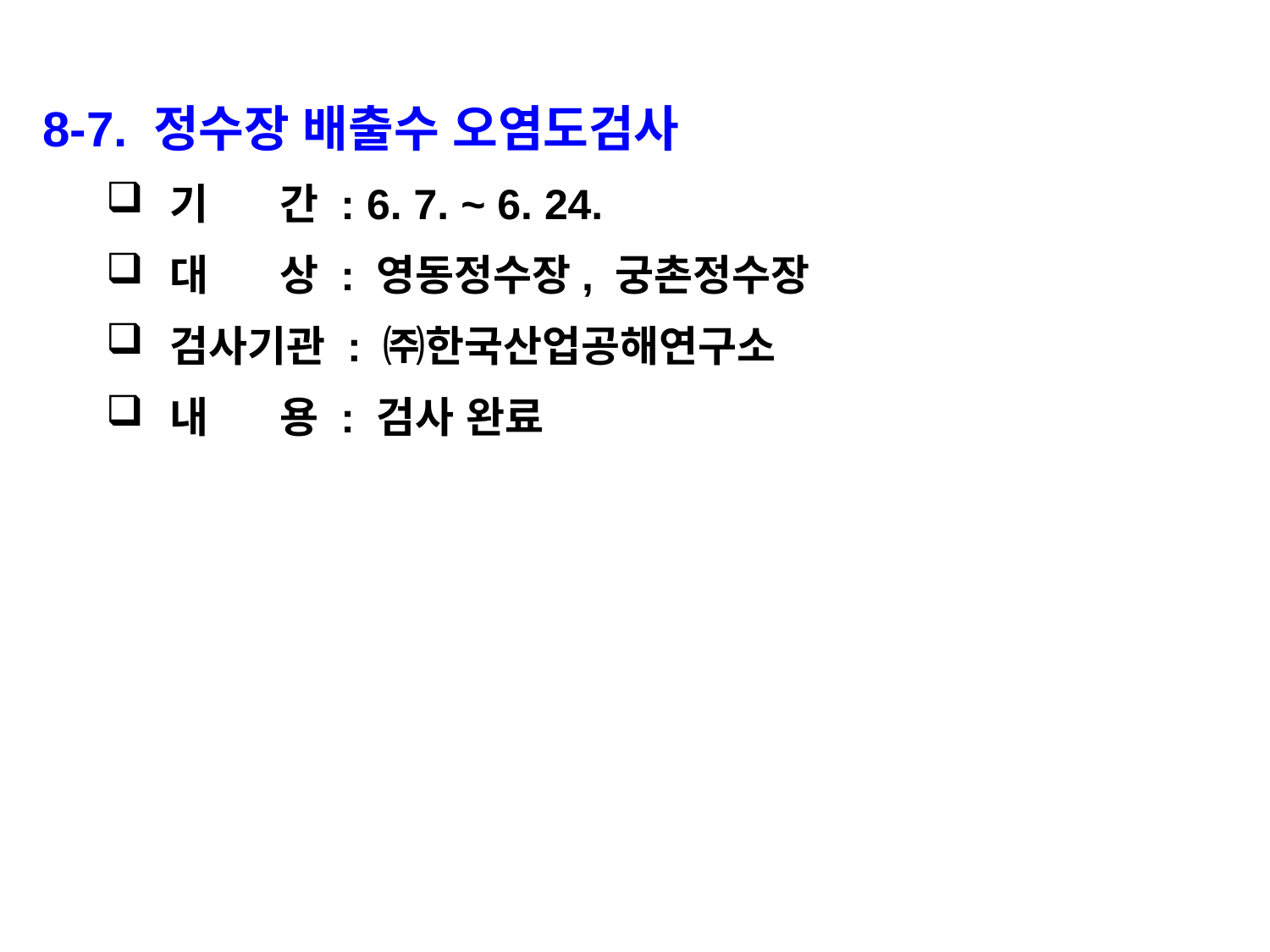

8-7. 정수장 배출수 오염도검사
기      간 : 6. 7. ~ 6. 24.
대      상 : 영동정수장, 궁촌정수장
검사기관 : ㈜한국산업공해연구소
내      용 : 검사 완료